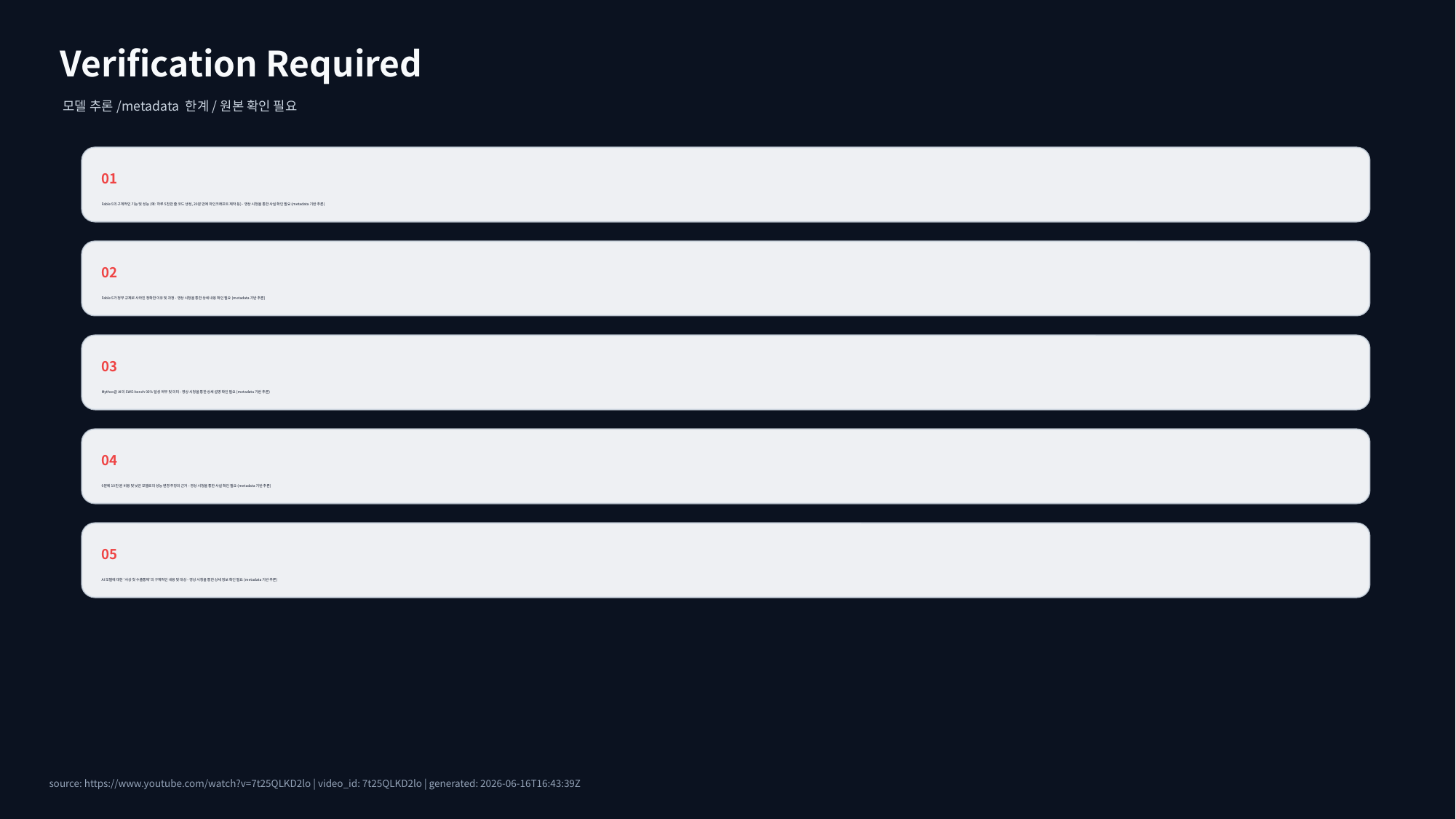

Verification Required
모델 추론/metadata 한계/원본 확인 필요

01
Fable 5의 구체적인 기능 및 성능 (예: 하루 5천만 줄 코드 생성, 20분 만에 마인크래프트 제작 등) - 영상 시청을 통한 사실 확인 필요 (metadata 기반 추론)

02
Fable 5가 정부 규제로 사라진 정확한 이유 및 과정 - 영상 시청을 통한 상세 내용 확인 필요 (metadata 기반 추론)

03
Mythos급 AI의 SWE-bench 95% 달성 여부 및 의미 - 영상 시청을 통한 상세 설명 확인 필요 (metadata 기반 추론)

04
9분에 10만 원 비용 및 낮은 모델로의 성능 변경 주장의 근거 - 영상 시청을 통한 사실 확인 필요 (metadata 기반 추론)

05
AI 모델에 대한 '사상 첫 수출통제'의 구체적인 내용 및 대상 - 영상 시청을 통한 상세 정보 확인 필요 (metadata 기반 추론)
source: https://www.youtube.com/watch?v=7t25QLKD2lo | video_id: 7t25QLKD2lo | generated: 2026-06-16T16:43:39Z